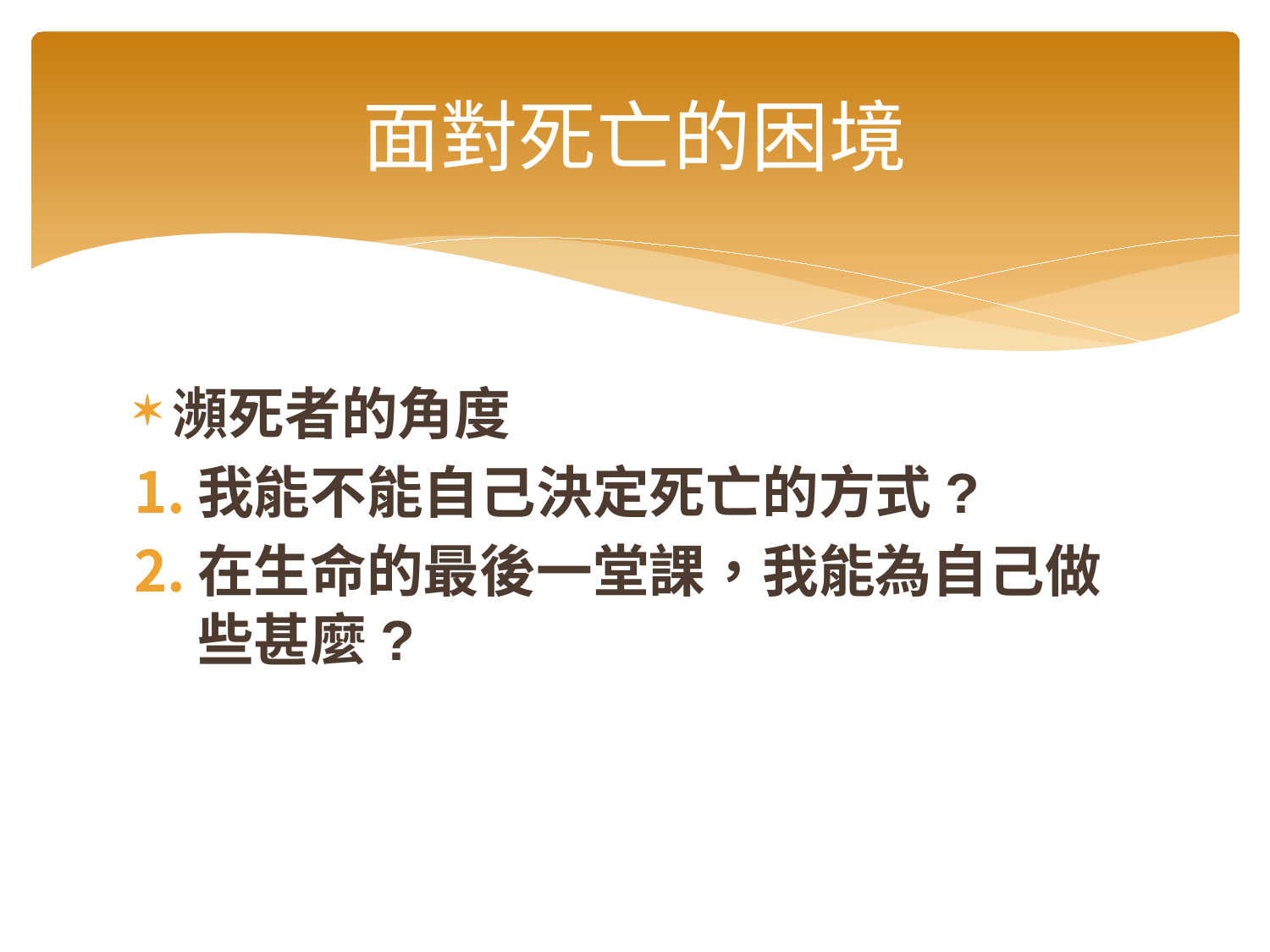

# 面對死亡的困境
瀕死者的角度
我能不能自己決定死亡的方式?
在生命的最後一堂課，我能為自己做些甚麼?